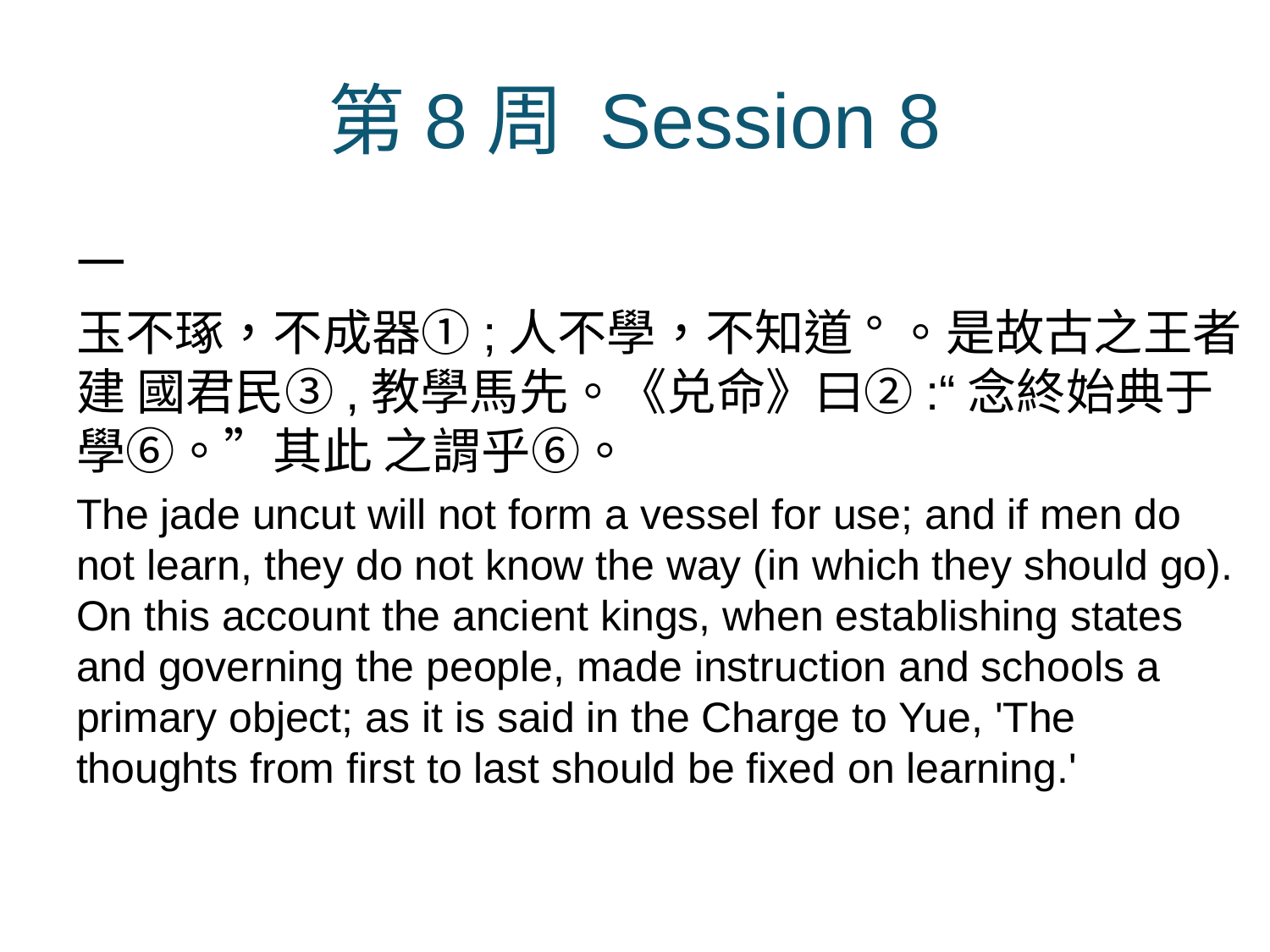

# 第8周 Session 8
一
玉不琢，不成器①;人不學，不知道°。是故古之王者建 國君民③,教學馬先。《兑命》曰②:“念終始典于學⑥。”其此 之謂乎⑥。
The jade uncut will not form a vessel for use; and if men do not learn, they do not know the way (in which they should go). On this account the ancient kings, when establishing states and governing the people, made instruction and schools a primary object; as it is said in the Charge to Yue, 'The thoughts from first to last should be fixed on learning.'